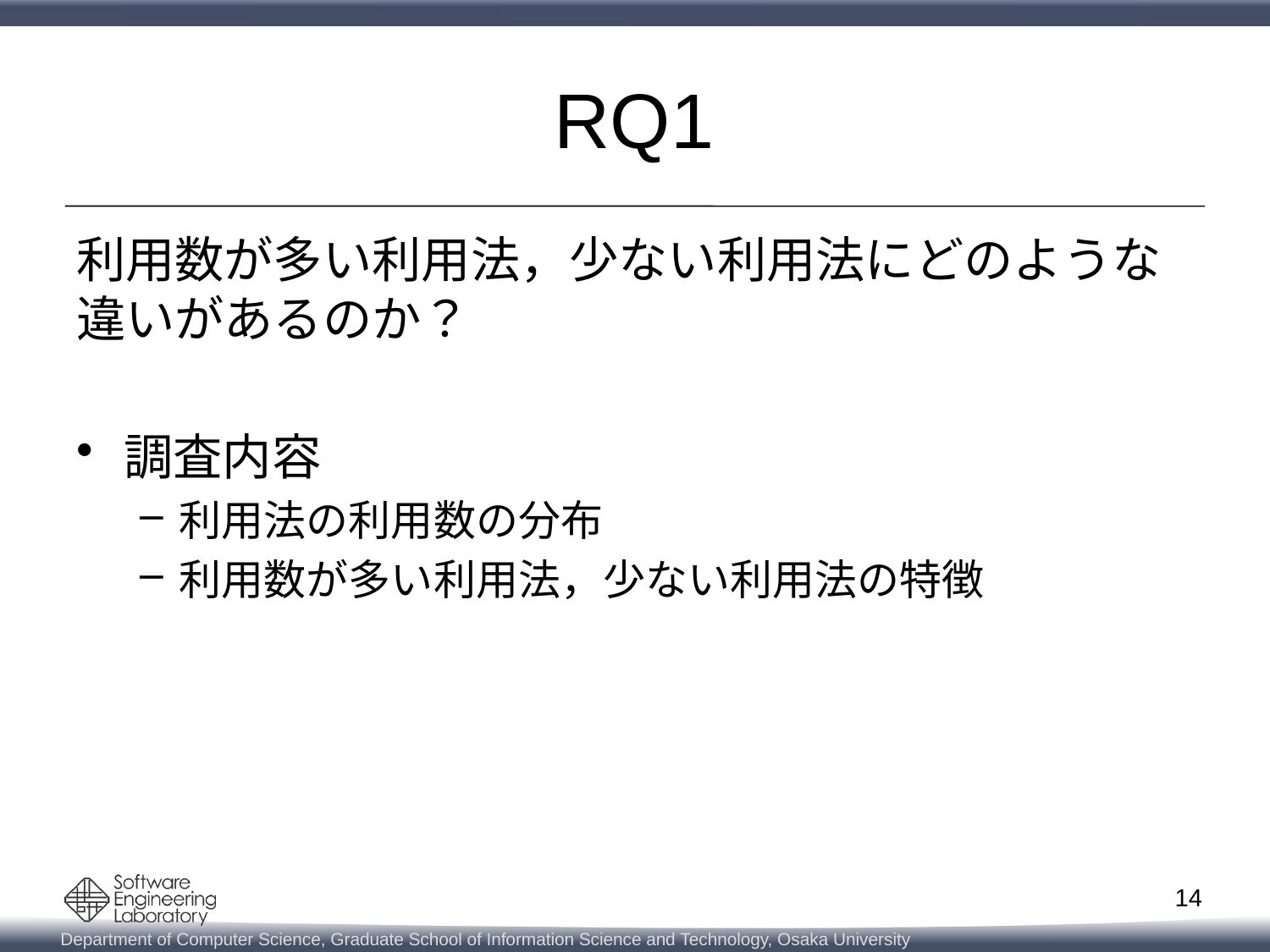

# RQ1
利用数が多い利用法，少ない利用法にどのような
違いがあるのか？

調査内容
利用法の利用数の分布
利用数が多い利用法，少ない利用法の特徴

14